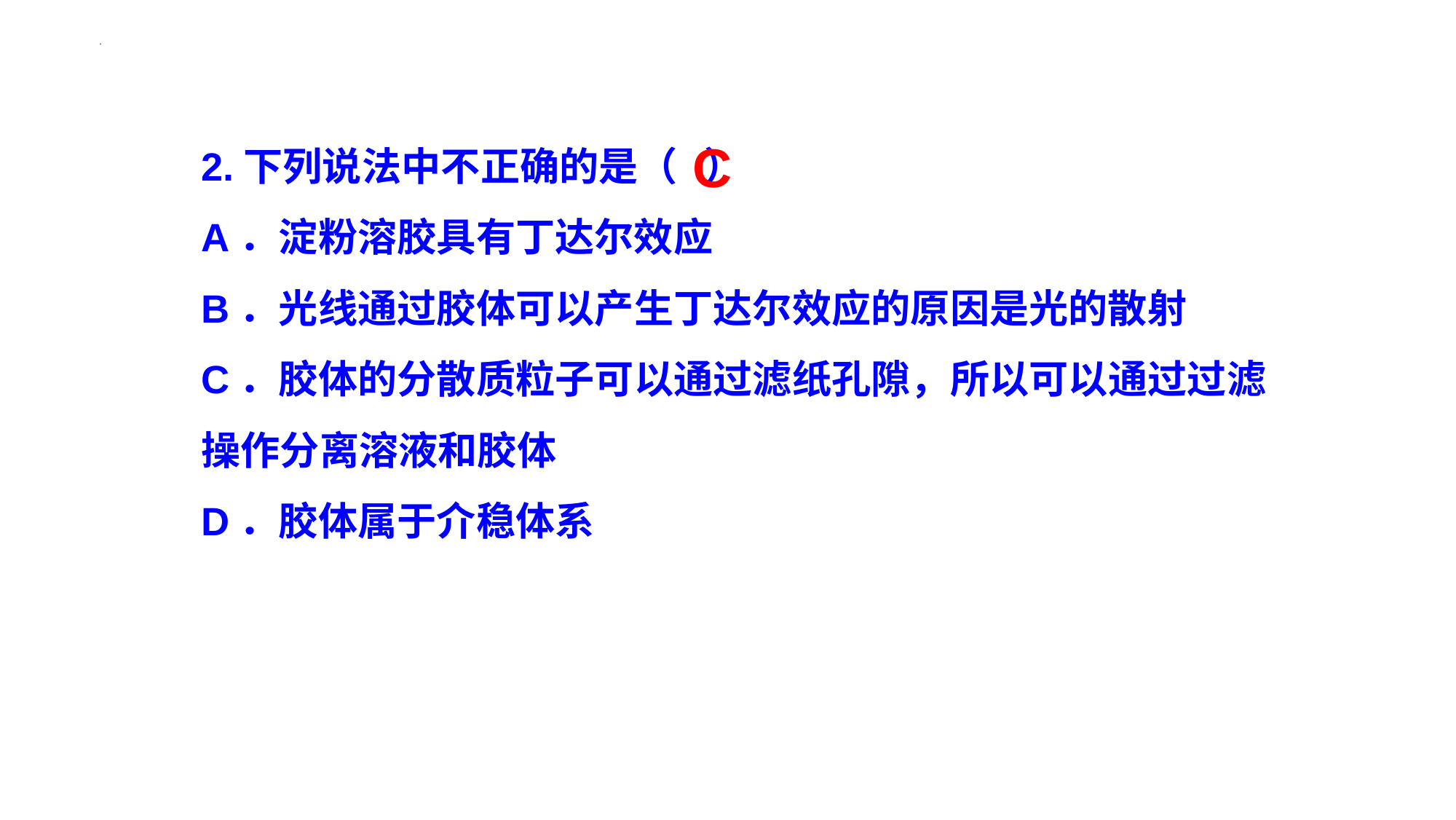

C
2.下列说法中不正确的是（   ）
A．淀粉溶胶具有丁达尔效应
B．光线通过胶体可以产生丁达尔效应的原因是光的散射
C．胶体的分散质粒子可以通过滤纸孔隙，所以可以通过过滤操作分离溶液和胶体
D．胶体属于介稳体系